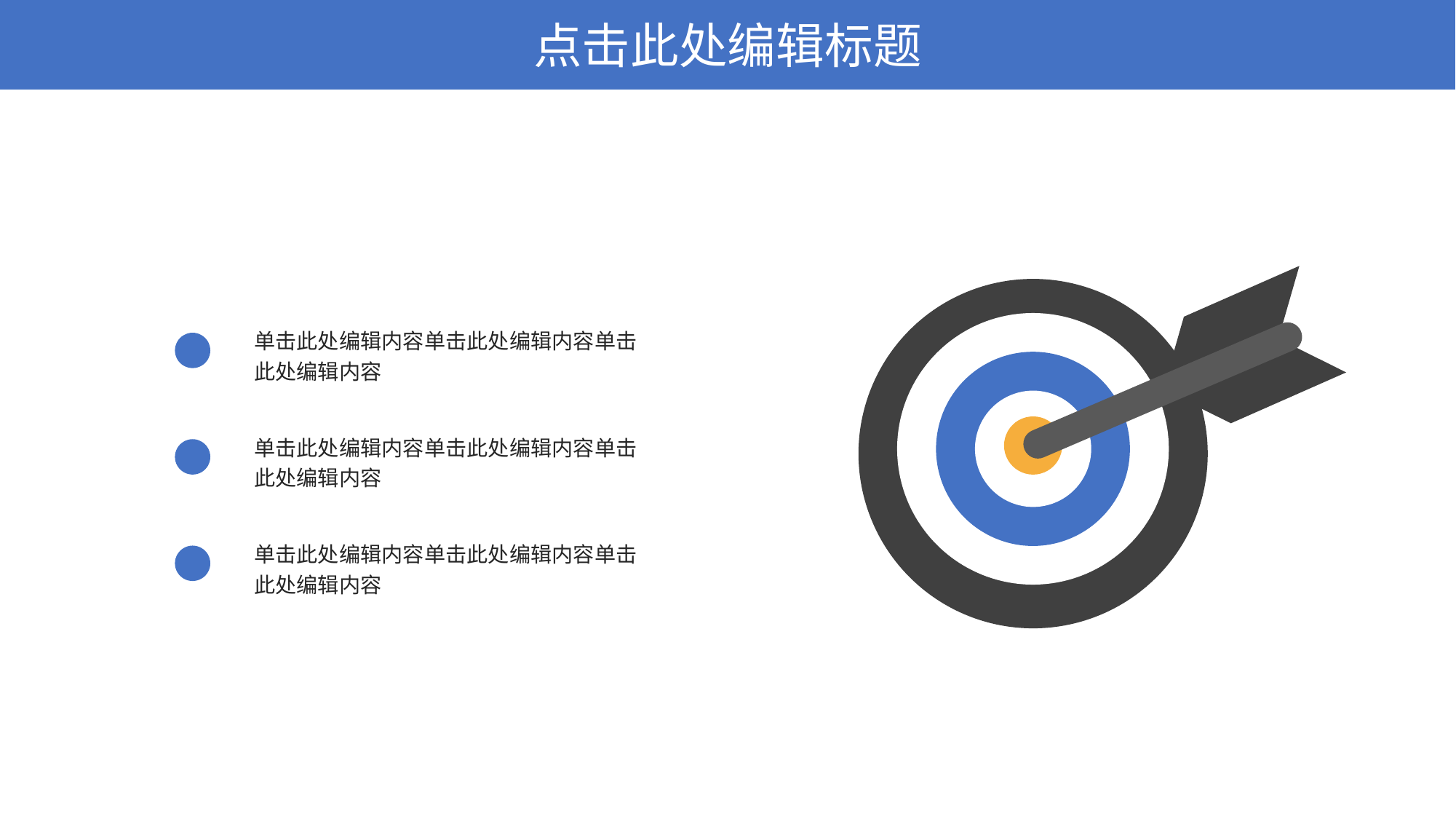

点击此处编辑标题

单击此处编辑内容单击此处编辑内容单击此处编辑内容

单击此处编辑内容单击此处编辑内容单击此处编辑内容

单击此处编辑内容单击此处编辑内容单击此处编辑内容